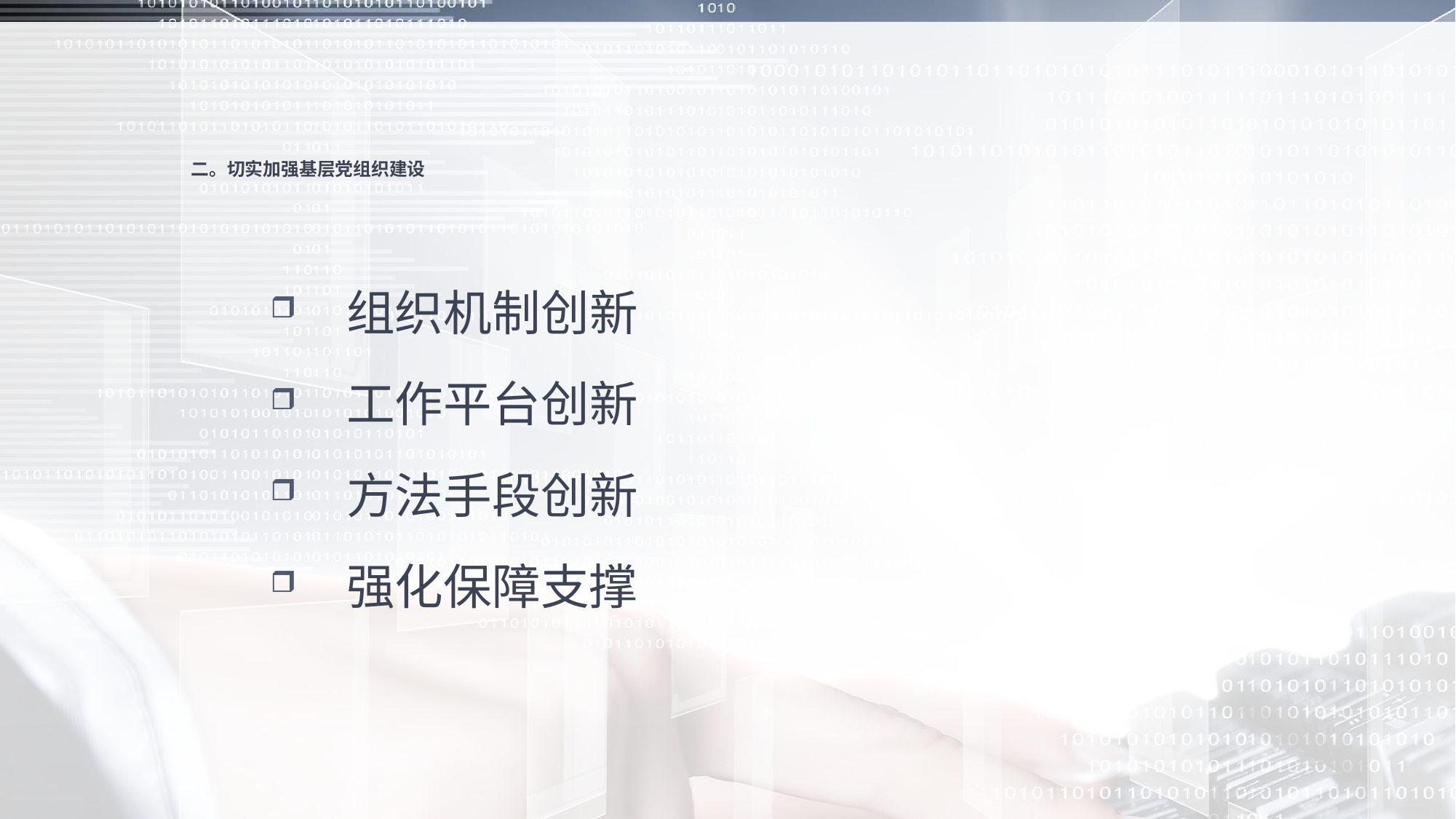

# 二。切实加强基层党组织建设

  组织机制创新
  工作平台创新
  方法手段创新
  强化保障支撑